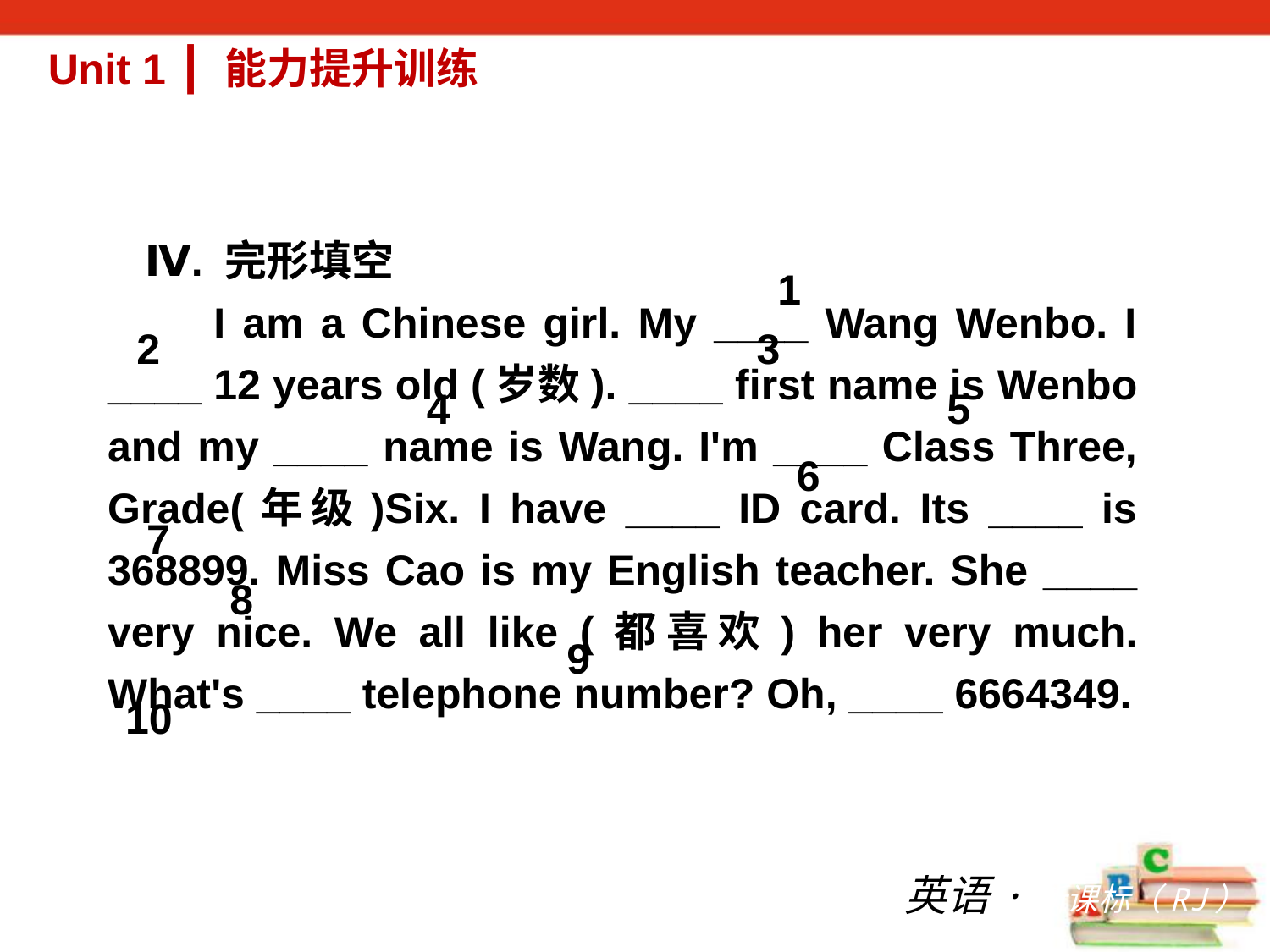

Unit 1 ┃ 能力提升训练
Ⅳ. 完形填空
    I am a Chinese girl. My ____ Wang Wenbo. I ____ 12 years old (岁数). ____ first name is Wenbo and my ____ name is Wang. I'm ____ Class Three, Grade(年级)Six. I have ____ ID card. Its ____ is 368899. Miss Cao is my English teacher. She ____ very nice. We all like (都喜欢) her very much. What's ____ telephone number? Oh, ____ 666­4349.
1
2
3
4
5
6
7
8
9
10
英语·新课标（RJ）